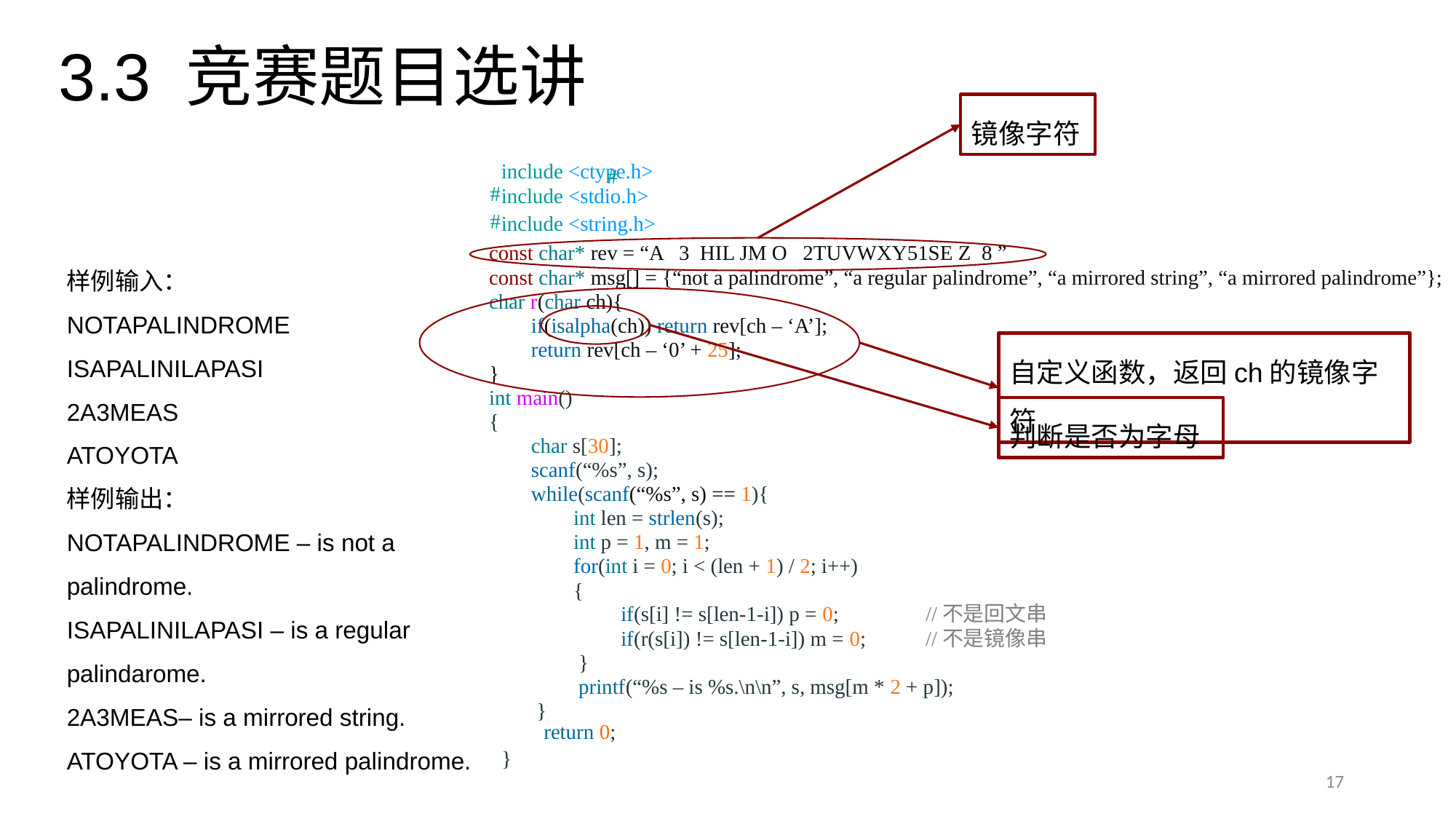

# 3.3 竞赛题目选讲
镜像字符

include <ctype.h>
include <stdio.h>
#
include <string.h>
#
const char* rev = “A   3  HIL JM O   2TUVWXY51SE Z  8 ”
const char* msg[] = {“not a palindrome”, “a regular palindrome”, “a mirrored string”, “a mirrored palindrome”};
char r(char ch){
        if(isalpha(ch)) return rev[ch – ‘A’];
        return rev[ch – ‘0’ + 25];
}
int main()
{
        char s[30];
        scanf(“%s”, s);
        while(scanf(“%s”, s) == 1){
                int len = strlen(s);
                int p = 1, m = 1;
                for(int i = 0; i < (len + 1) / 2; i++)
                {
                         if(s[i] != s[len-1-i]) p = 0; 	//不是回文串
                         if(r(s[i]) != s[len-1-i]) m = 0; 	//不是镜像串
                 }
                 printf(“%s – is %s.\n\n”, s, msg[m * 2 + p]);
         }

        return 0;
}
#
样例输入：
NOTAPALINDROME
ISAPALINILAPASI
2A3MEAS
ATOYOTA
样例输出：
NOTAPALINDROME – is not a palindrome.
ISAPALINILAPASI – is a regular palindarome.
2A3MEAS– is a mirrored string.
ATOYOTA – is a mirrored palindrome.

自定义函数，返回ch的镜像字符

判断是否为字母
17